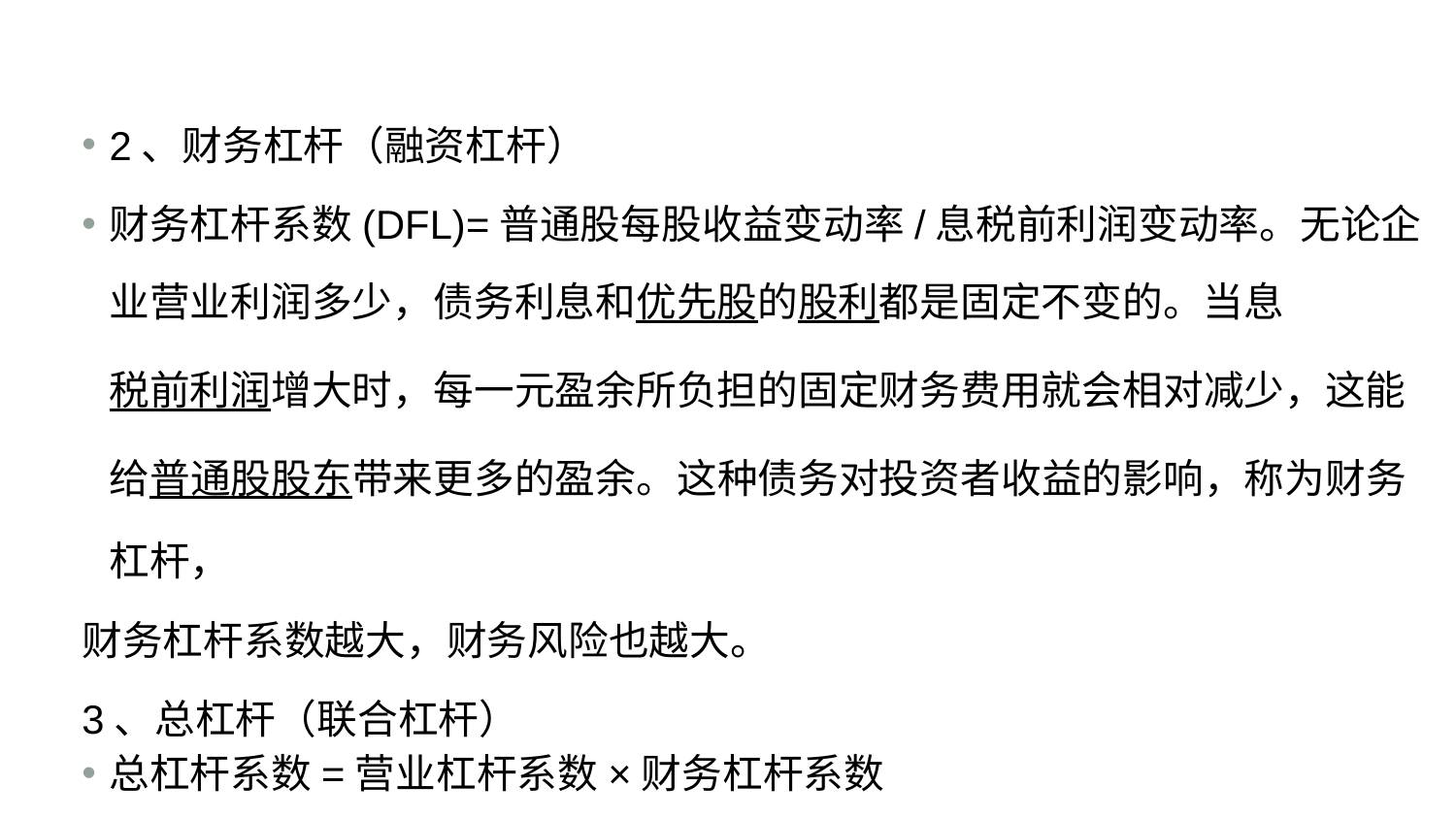

#
2、财务杠杆（融资杠杆）
财务杠杆系数(DFL)=普通股每股收益变动率/息税前利润变动率。无论企业营业利润多少，债务利息和优先股的股利都是固定不变的。当息税前利润增大时，每一元盈余所负担的固定财务费用就会相对减少，这能给普通股股东带来更多的盈余。这种债务对投资者收益的影响，称为财务杠杆，
财务杠杆系数越大，财务风险也越大。
3、总杠杆（联合杠杆）
总杠杆系数=营业杠杆系数×财务杠杆系数